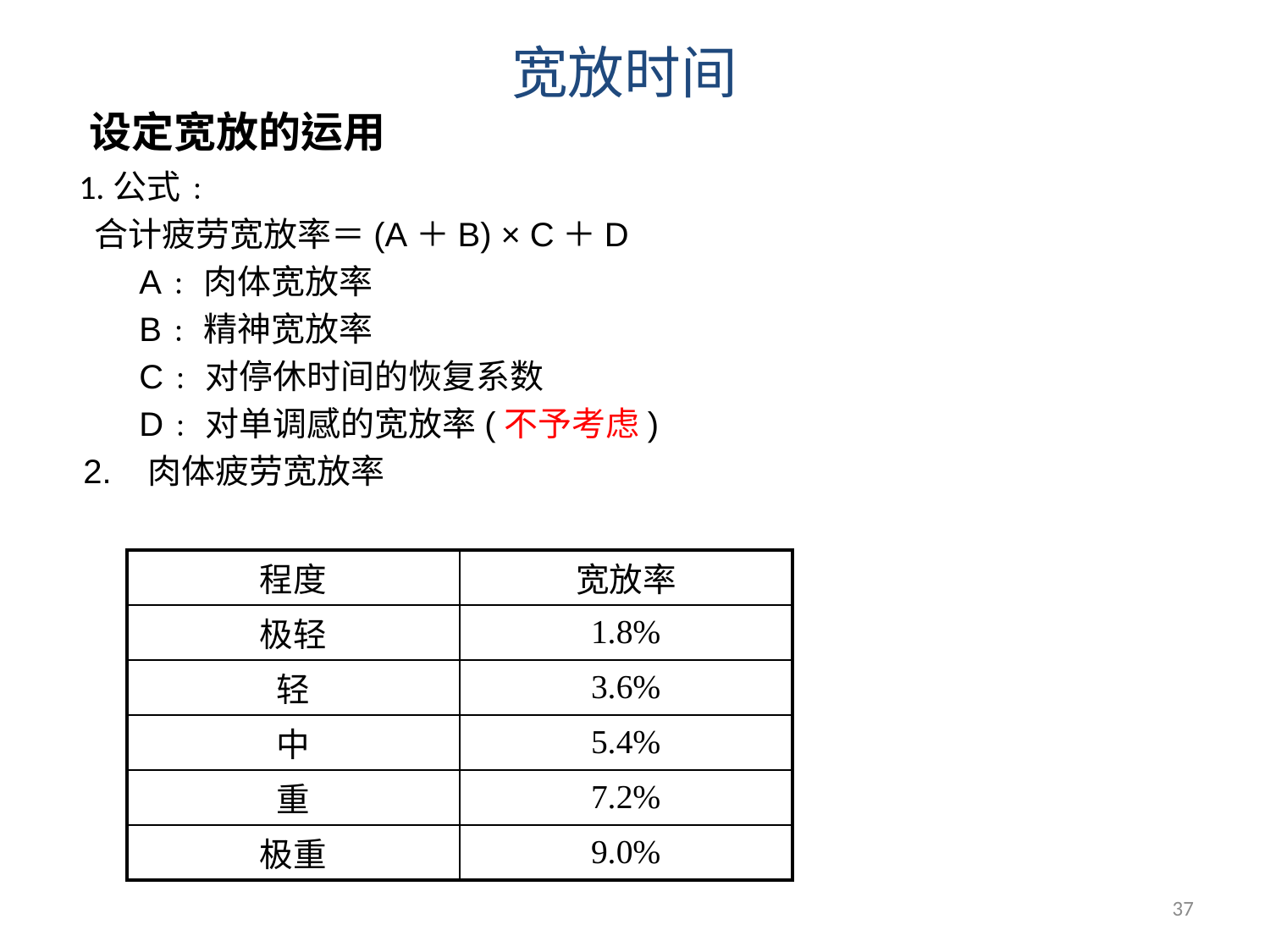

宽放时间
     设定宽放的运用
        1.公式﹕
         合计疲劳宽放率＝(A＋B) × C＋D
             A﹕肉体宽放率
             B﹕精神宽放率
             C﹕对停休时间的恢复系数
             D﹕对单调感的宽放率(不予考虑)
       2.   肉体疲劳宽放率
| 程度 | 宽放率 |
| --- | --- |
| 极轻 | 1.8% |
| 轻 | 3.6% |
| 中 | 5.4% |
| 重 | 7.2% |
| 极重 | 9.0% |

37